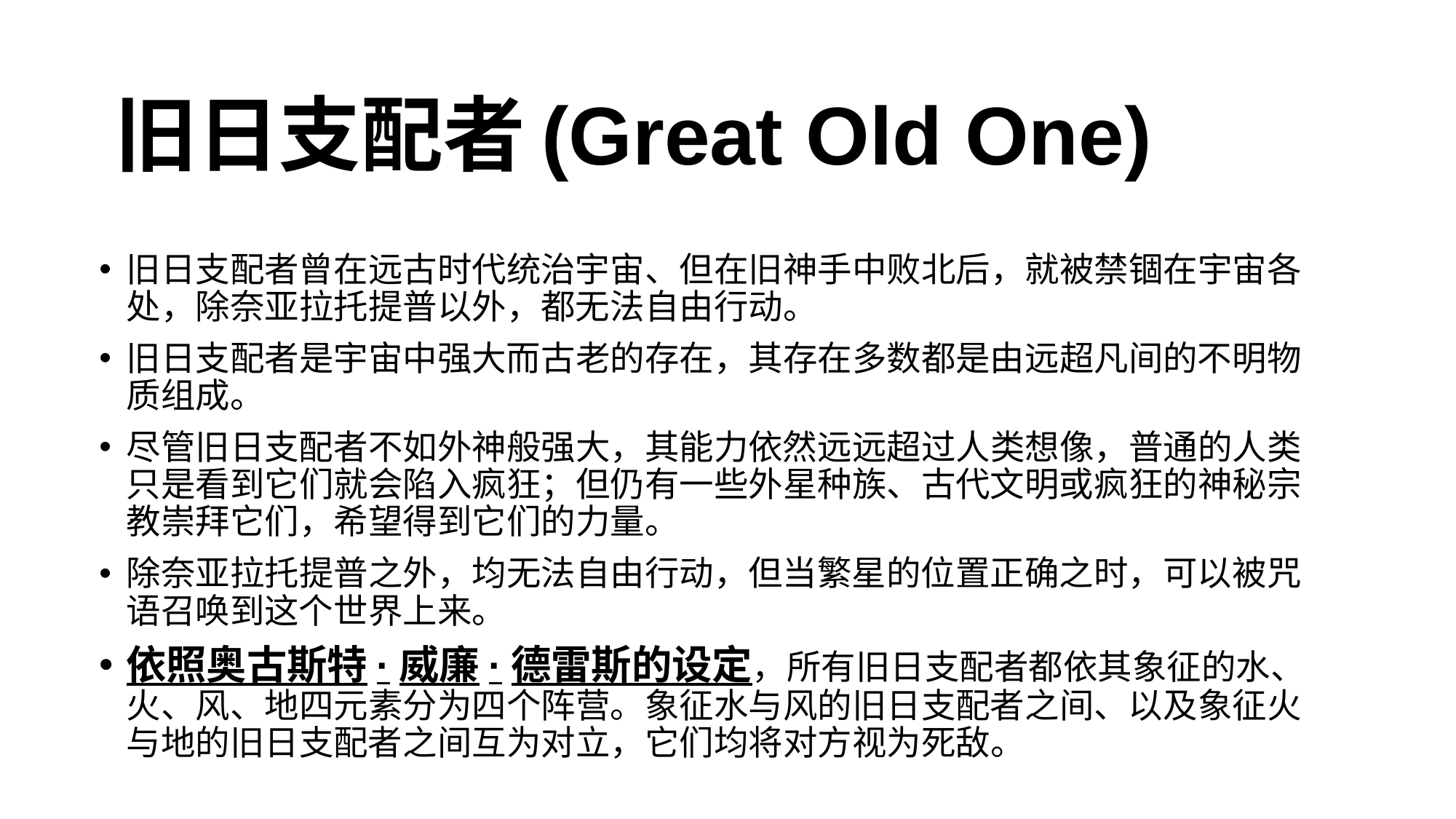

# 旧日支配者(Great Old One)
旧日支配者曾在远古时代统治宇宙、但在旧神手中败北后，就被禁锢在宇宙各处，除奈亚拉托提普以外，都无法自由行动。
旧日支配者是宇宙中强大而古老的存在，其存在多数都是由远超凡间的不明物质组成。
尽管旧日支配者不如外神般强大，其能力依然远远超过人类想像，普通的人类只是看到它们就会陷入疯狂；但仍有一些外星种族、古代文明或疯狂的神秘宗教崇拜它们，希望得到它们的力量。
除奈亚拉托提普之外，均无法自由行动，但当繁星的位置正确之时，可以被咒语召唤到这个世界上来。
依照奥古斯特·威廉·德雷斯的设定，所有旧日支配者都依其象征的水、火、风、地四元素分为四个阵营。象征水与风的旧日支配者之间、以及象征火与地的旧日支配者之间互为对立，它们均将对方视为死敌。